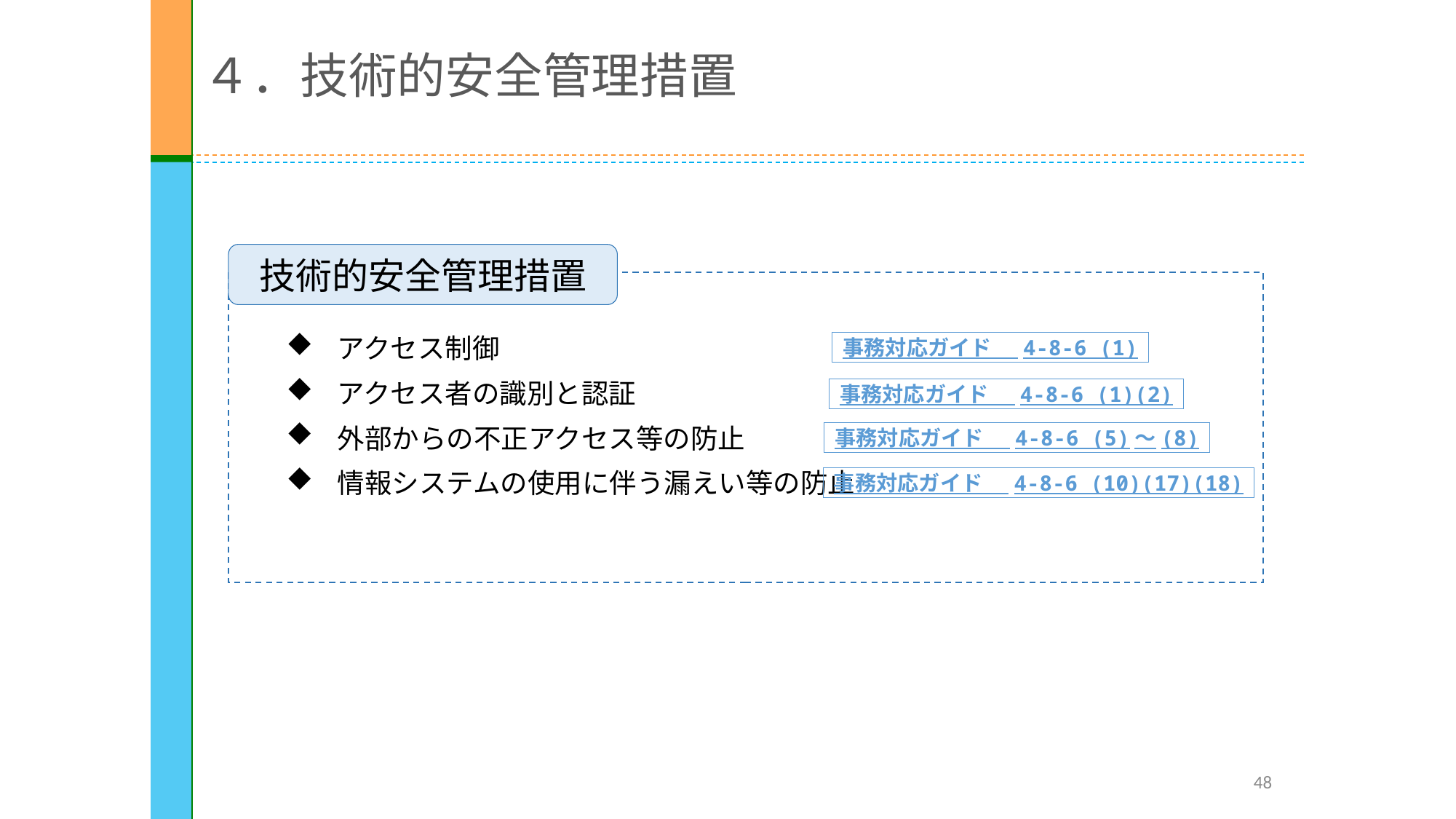

４．技術的安全管理措置

技術的安全管理措置
アクセス制御
アクセス者の識別と認証
外部からの不正アクセス等の防止
情報システムの使用に伴う漏えい等の防止

事務対応ガイド　 4-8-6 (1)
事務対応ガイド　 4-8-6 (1)(2)
事務対応ガイド　 4-8-6 (5)～(8)
事務対応ガイド　 4-8-6 (10)(17)(18)
48